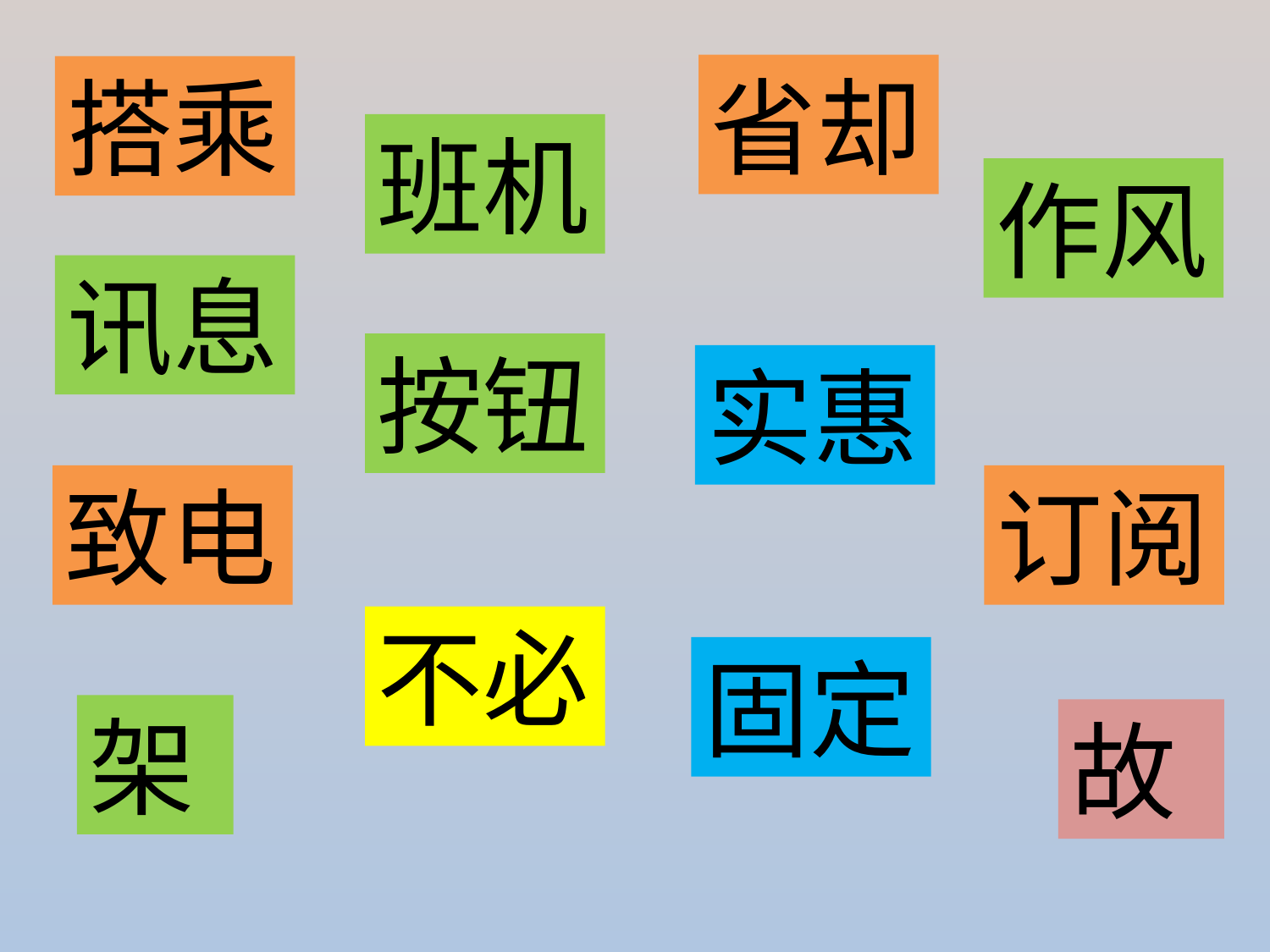

省却
搭乘
班机
作风
讯息
按钮
实惠
订阅
致电
不必
固定
架
故